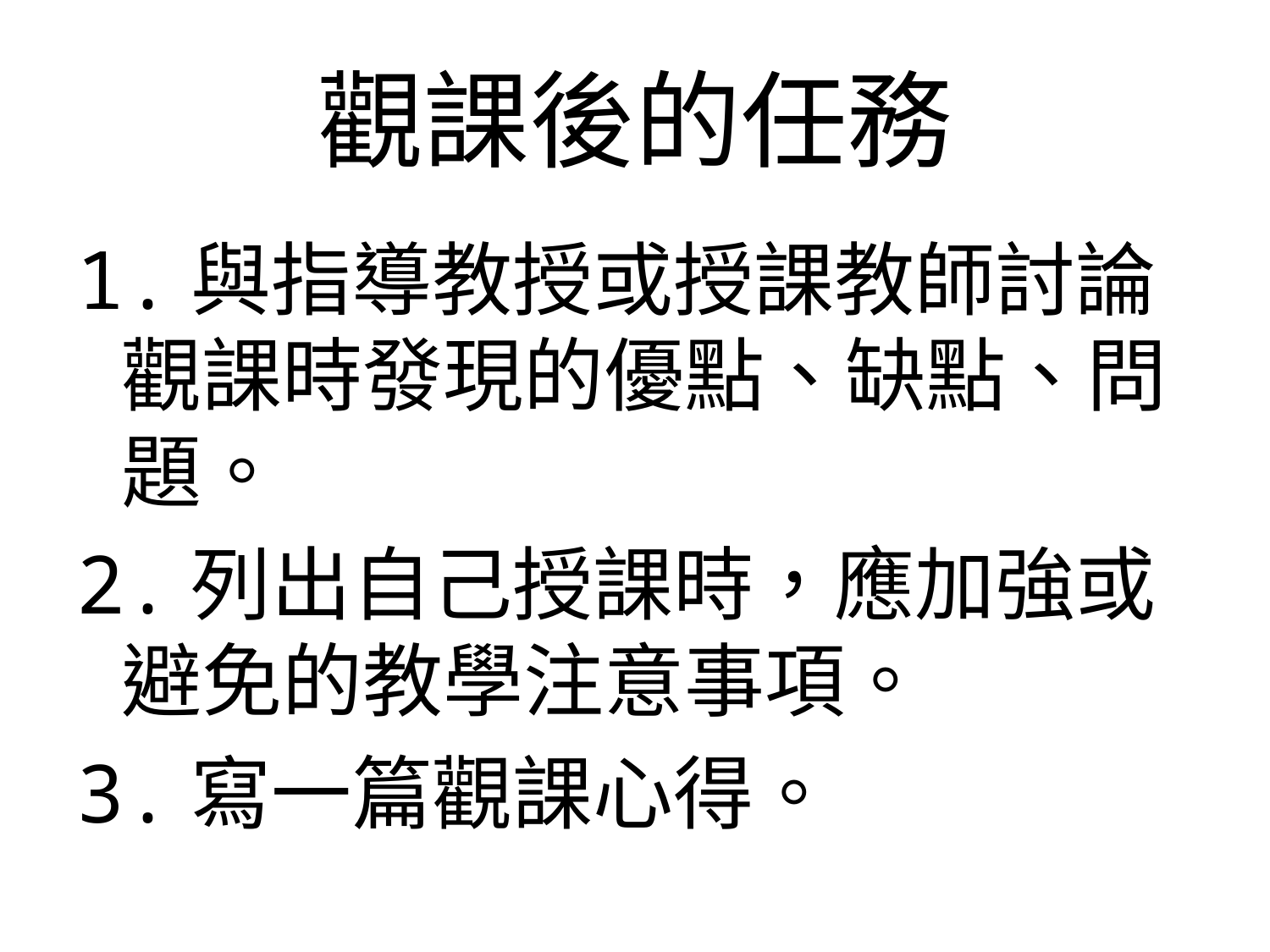

# 觀課後的任務
1.與指導教授或授課教師討論觀課時發現的優點、缺點、問題。
2.列出自己授課時，應加強或避免的教學注意事項。
3.寫一篇觀課心得。